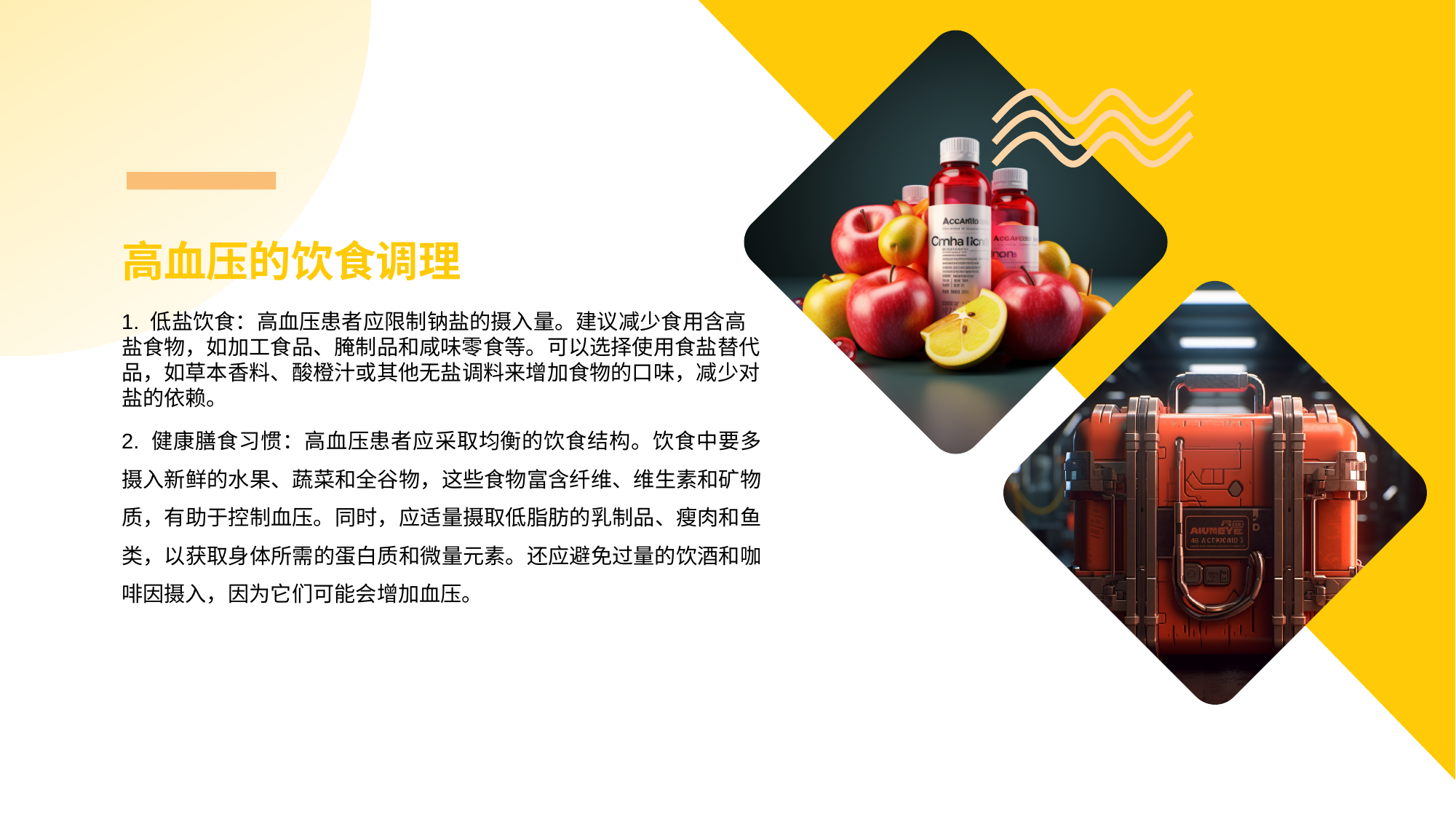

高血压的饮食调理

1. 低盐饮食：高血压患者应限制钠盐的摄入量。建议减少食用含高盐食物，如加工食品、腌制品和咸味零食等。可以选择使用食盐替代品，如草本香料、酸橙汁或其他无盐调料来增加食物的口味，减少对盐的依赖。
2. 健康膳食习惯：高血压患者应采取均衡的饮食结构。饮食中要多摄入新鲜的水果、蔬菜和全谷物，这些食物富含纤维、维生素和矿物质，有助于控制血压。同时，应适量摄取低脂肪的乳制品、瘦肉和鱼类，以获取身体所需的蛋白质和微量元素。还应避免过量的饮酒和咖啡因摄入，因为它们可能会增加血压。